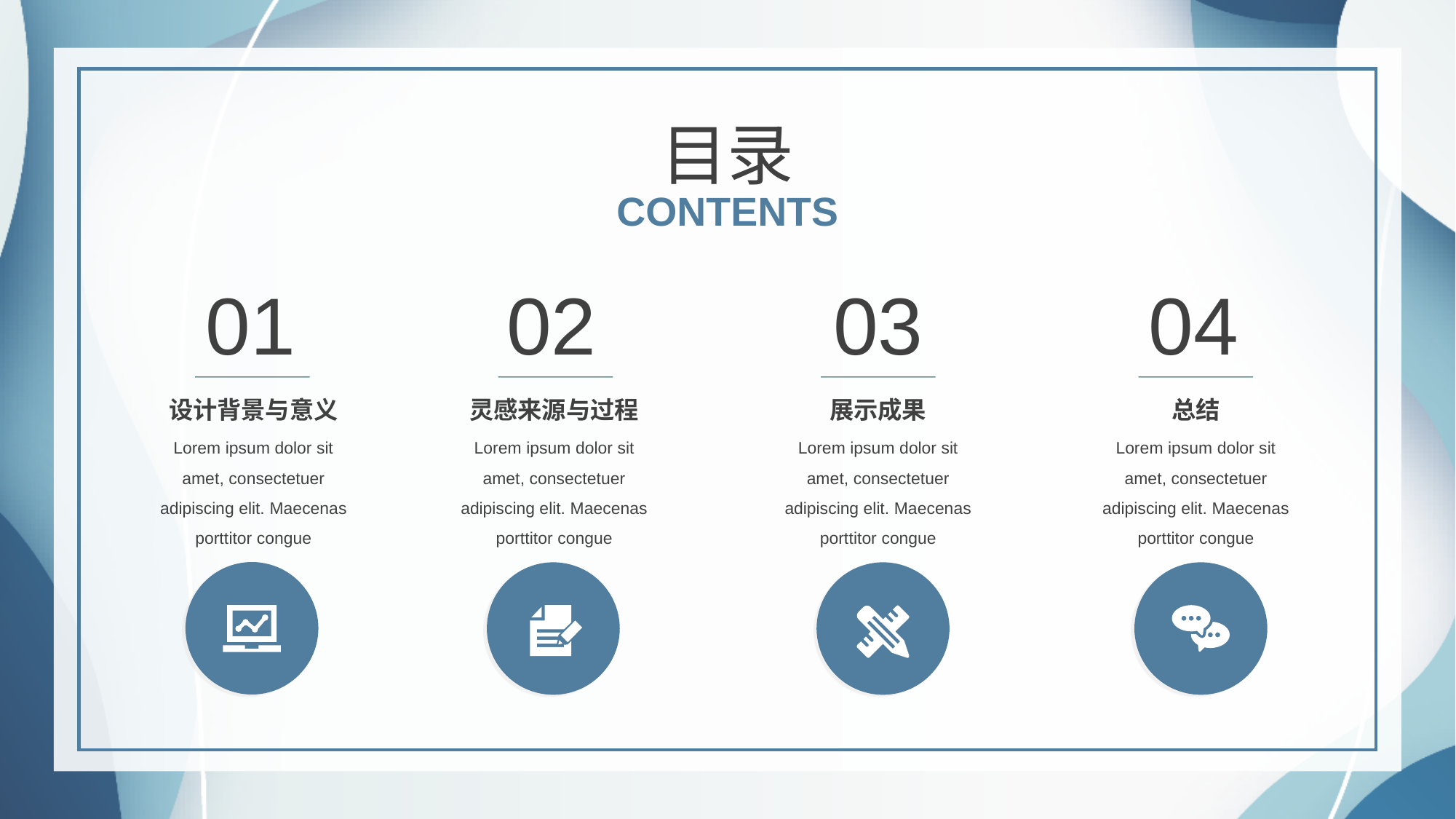

目录
CONTENTS
01

设计背景与意义
Lorem ipsum dolor sit amet, consectetuer adipiscing elit. Maecenas porttitor congue
02

灵感来源与过程
Lorem ipsum dolor sit amet, consectetuer adipiscing elit. Maecenas porttitor congue
03

展示成果
Lorem ipsum dolor sit amet, consectetuer adipiscing elit. Maecenas porttitor congue
04

总结
Lorem ipsum dolor sit amet, consectetuer adipiscing elit. Maecenas porttitor congue